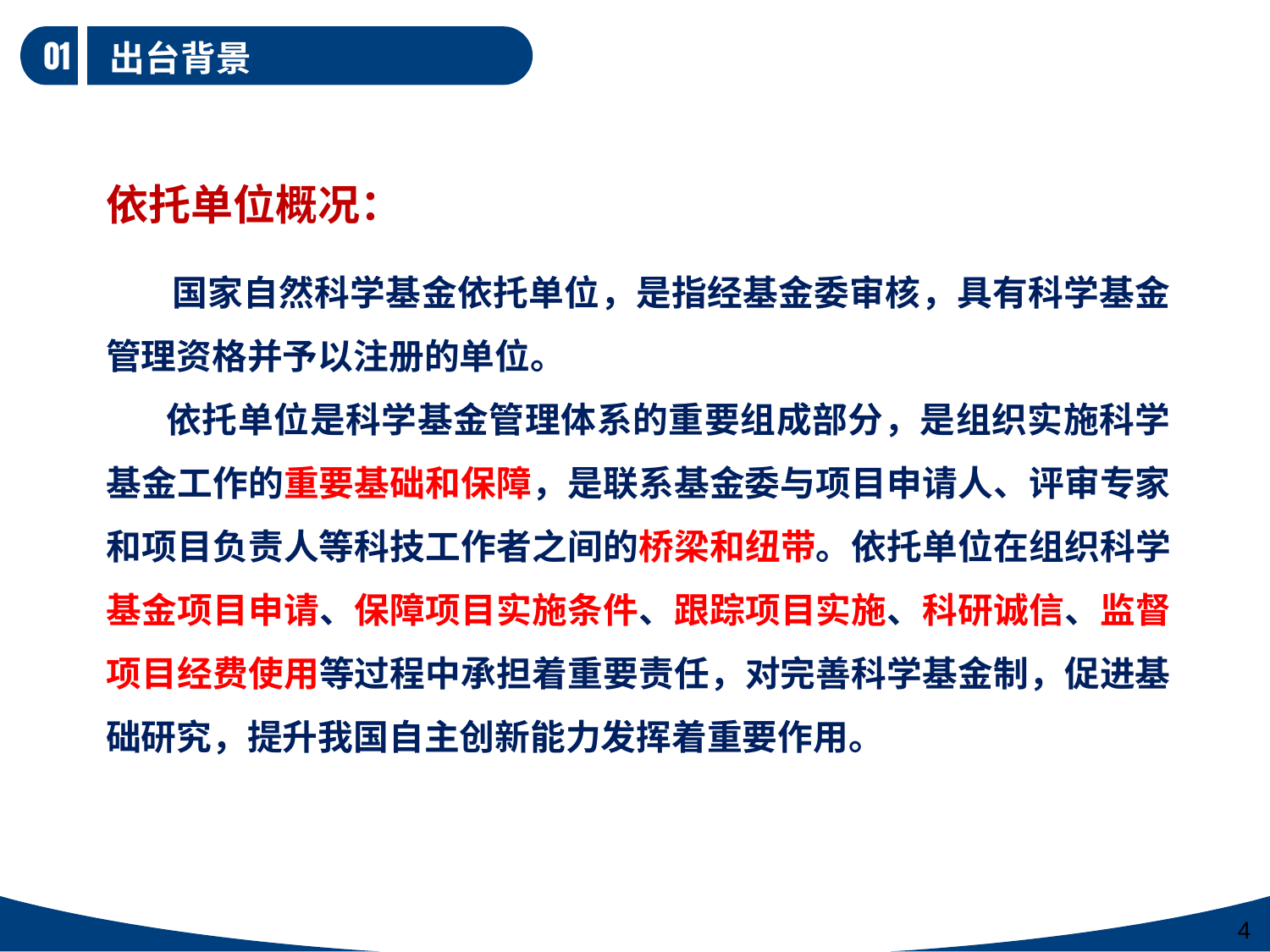

出台背景
01
依托单位概况：
       国家自然科学基金依托单位，是指经基金委审核，具有科学基金管理资格并予以注册的单位。
      依托单位是科学基金管理体系的重要组成部分，是组织实施科学基金工作的重要基础和保障，是联系基金委与项目申请人、评审专家和项目负责人等科技工作者之间的桥梁和纽带。依托单位在组织科学基金项目申请、保障项目实施条件、跟踪项目实施、科研诚信、监督项目经费使用等过程中承担着重要责任，对完善科学基金制，促进基础研究，提升我国自主创新能力发挥着重要作用。

4